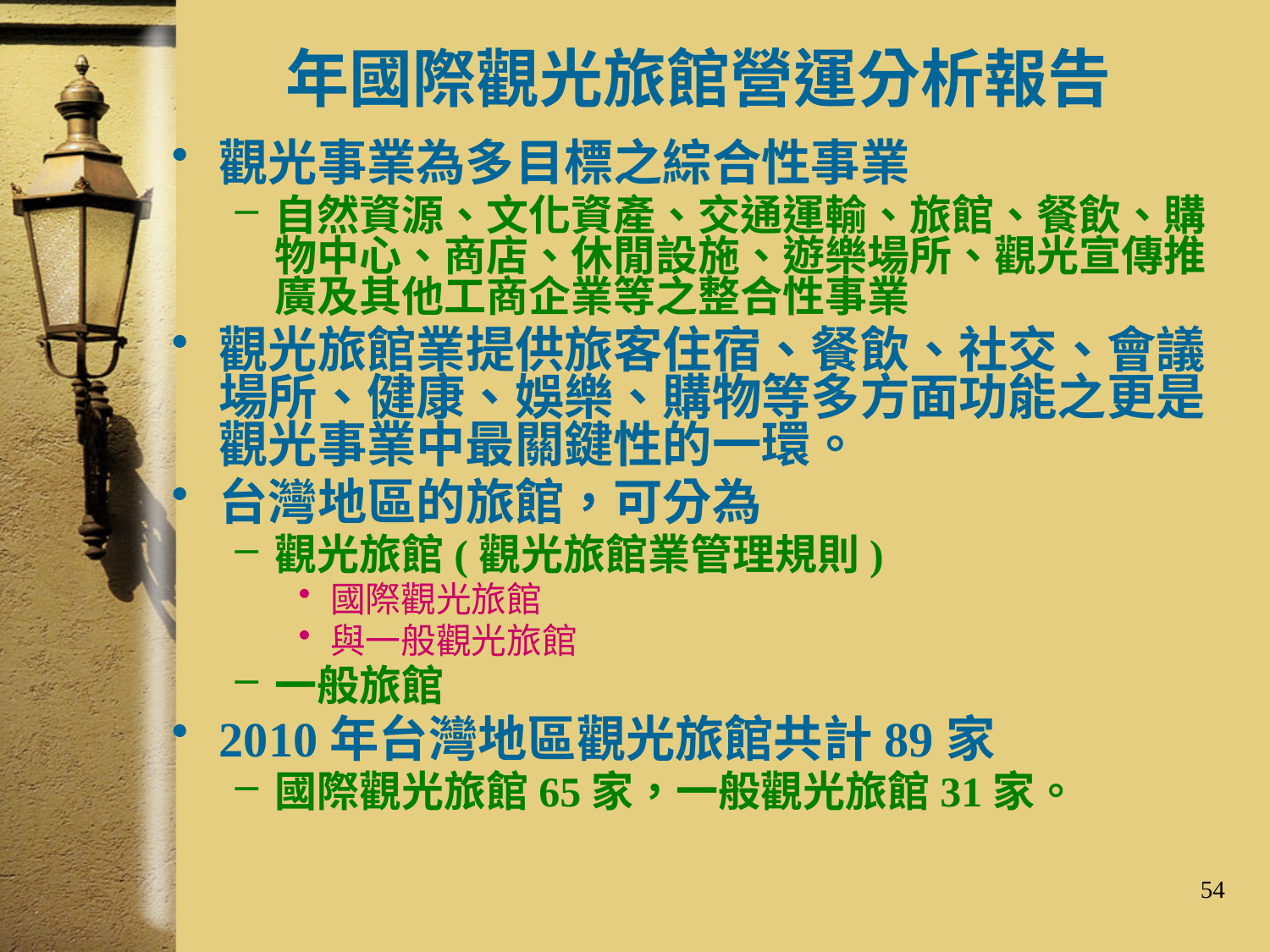

# 年國際觀光旅館營運分析報告
觀光事業為多目標之綜合性事業
自然資源、文化資產、交通運輸、旅館、餐飲、購物中心、商店、休閒設施、遊樂場所、觀光宣傳推廣及其他工商企業等之整合性事業
觀光旅館業提供旅客住宿、餐飲、社交、會議場所、健康、娛樂、購物等多方面功能之更是觀光事業中最關鍵性的一環。
台灣地區的旅館，可分為
觀光旅館(觀光旅館業管理規則)
國際觀光旅館
與一般觀光旅館
一般旅館
2010年台灣地區觀光旅館共計89家
國際觀光旅館65家，一般觀光旅館31家。
54